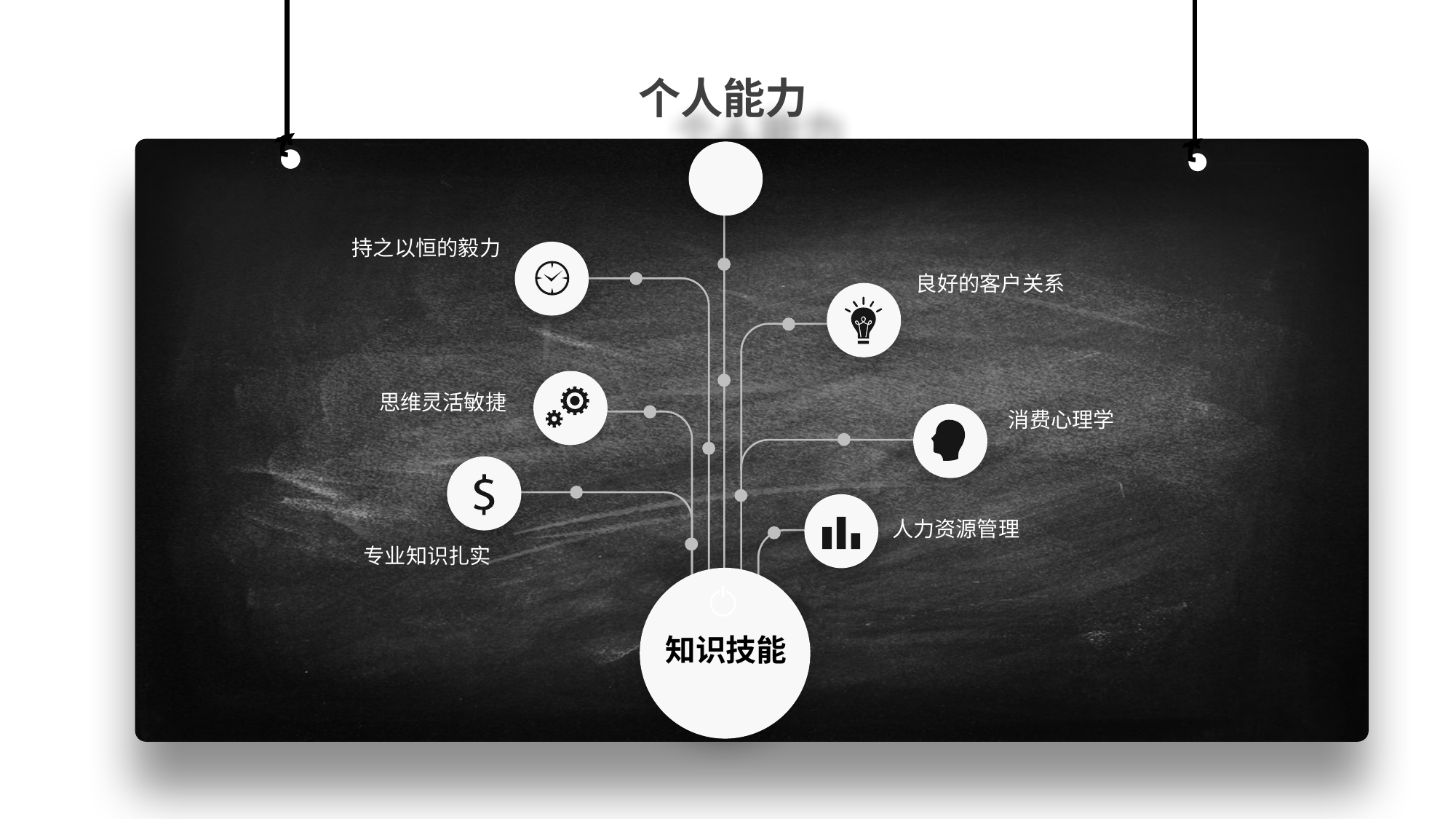

个人能力

持之以恒的毅力

良好的客户关系

思维灵活敏捷
消费心理学

人力资源管理

专业知识扎实

知识技能